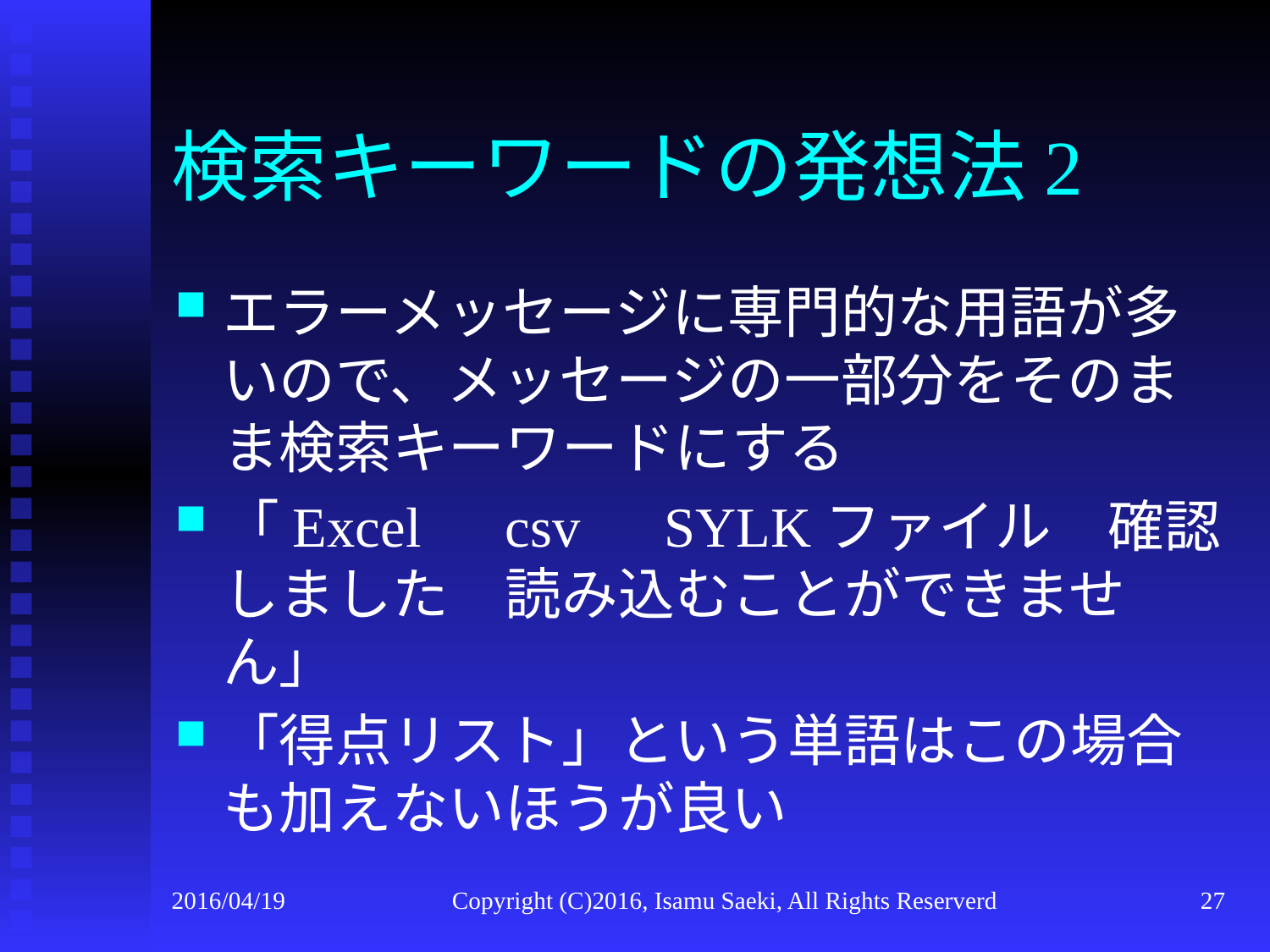

# 検索キーワードの発想法2
エラーメッセージに専門的な用語が多いので、メッセージの一部分をそのまま検索キーワードにする
「Excel　csv　SYLKファイル　確認しました　読み込むことができません」
「得点リスト」という単語はこの場合も加えないほうが良い
2016/04/19
Copyright (C)2016, Isamu Saeki, All Rights Reserverd
27